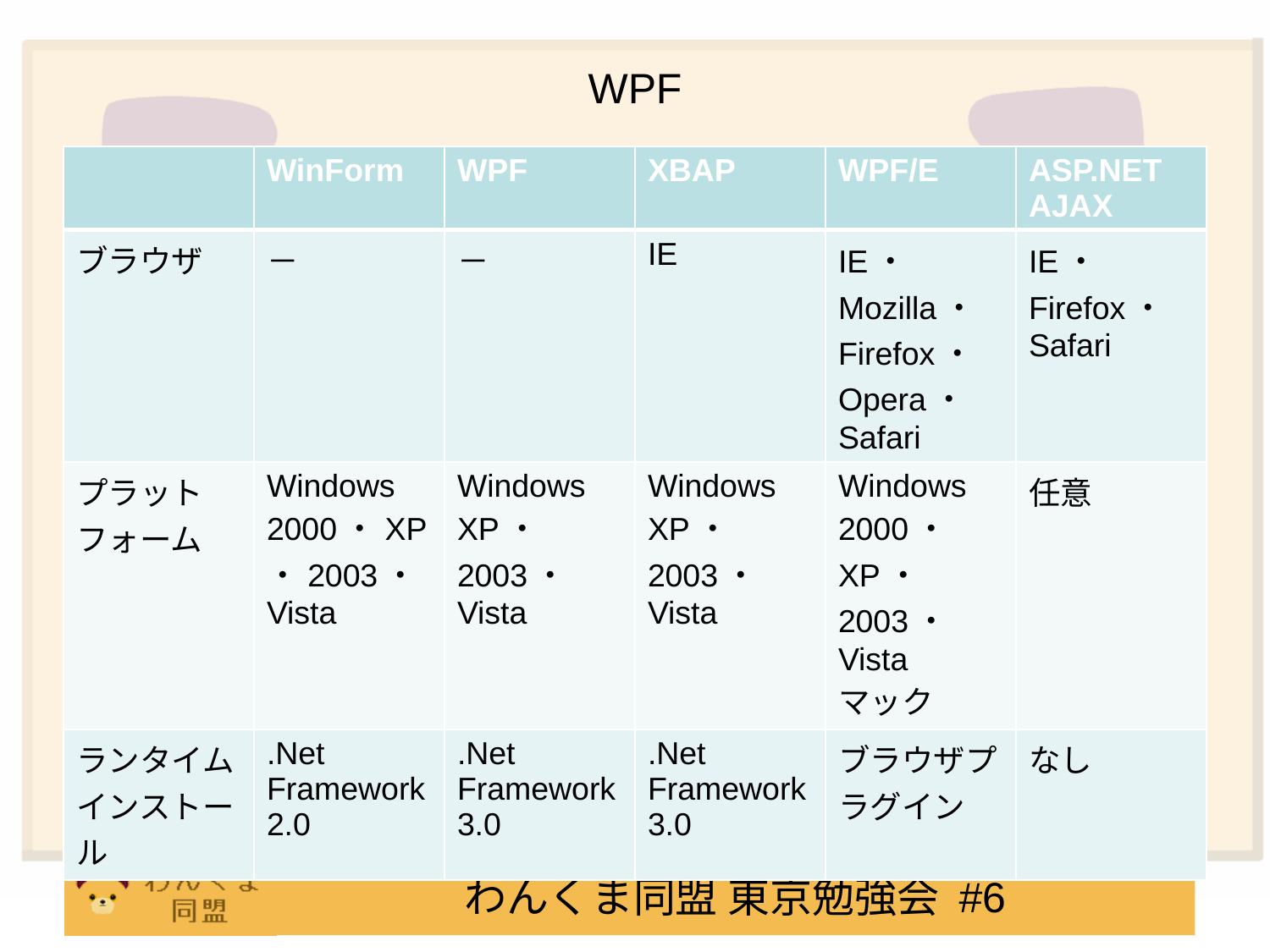

# WPF
|  | WinForm | WPF | XBAP | WPF/E | ASP.NET AJAX |
| --- | --- | --- | --- | --- | --- |
| ブラウザ | － | － | IE | IE・Mozilla・Firefox・Opera・Safari | IE・Firefox・Safari |
| プラットフォーム | Windows 2000・XP ・2003・Vista | Windows XP・2003・Vista | Windows XP・2003・Vista | Windows 2000・XP・2003・Vista マック | 任意 |
| ランタイムインストール | .Net Framework2.0 | .Net Framework3.0 | .Net Framework3.0 | ブラウザプラグイン | なし |